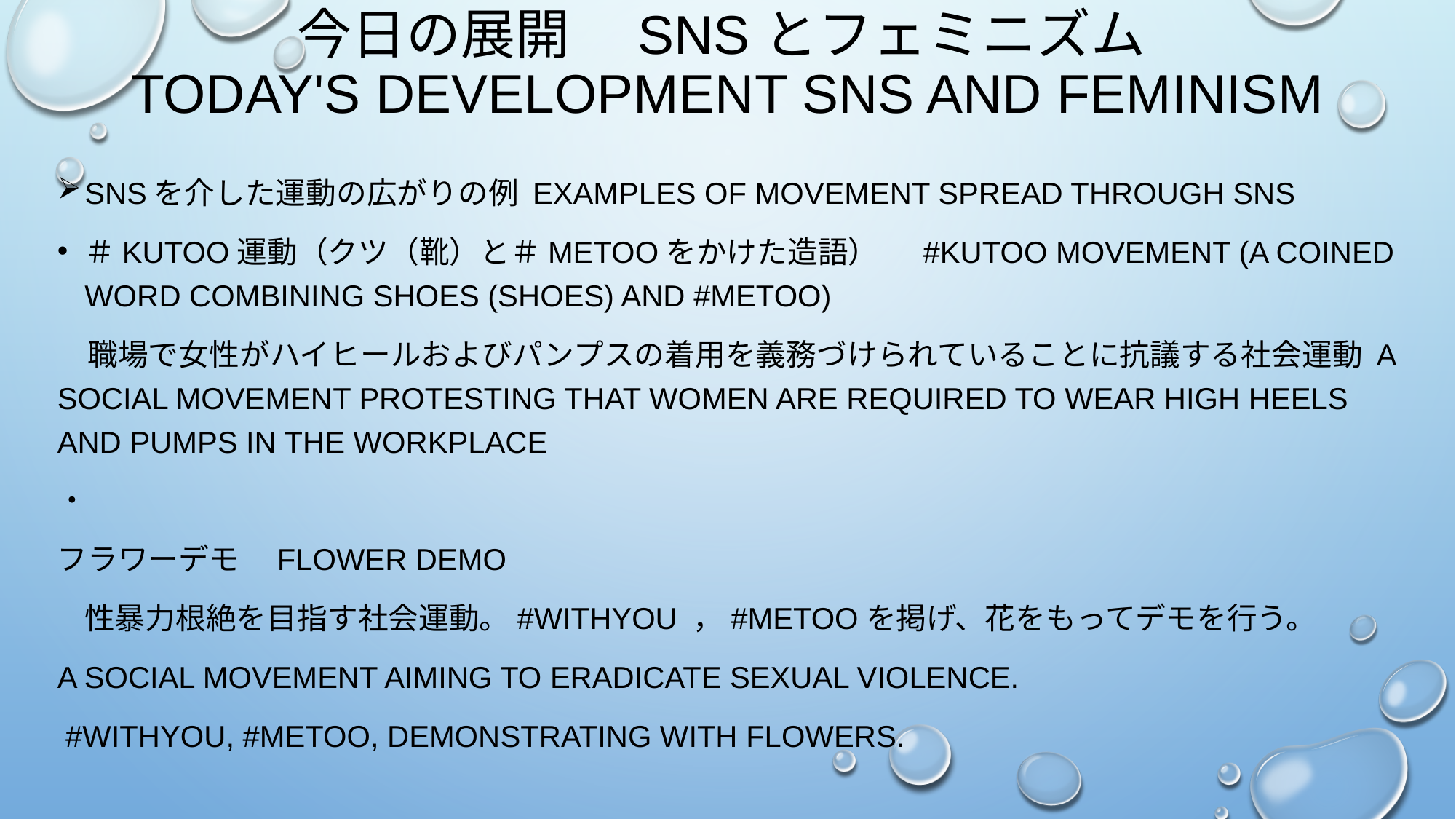

# 今日の展開　SNSとフェミニズム Today's development SNS and feminism
SNSを介した運動の広がりの例 Examples of movement spread through SNS
＃Kutoo運動（クツ（靴）と＃Metooをかけた造語）　 #Kutoo movement (a coined word combining shoes (shoes) and #Metoo)
　職場で女性がハイヒールおよびパンプスの着用を義務づけられていることに抗議する社会運動 A social movement protesting that women are required to wear high heels and pumps in the workplace
・
フラワーデモ　Flower demo
　性暴力根絶を目指す社会運動。#WithYou ，#MeTooを掲げ、花をもってデモを行う。
A social movement aiming to eradicate sexual violence.
 #WithYou, #MeToo, demonstrating with flowers.